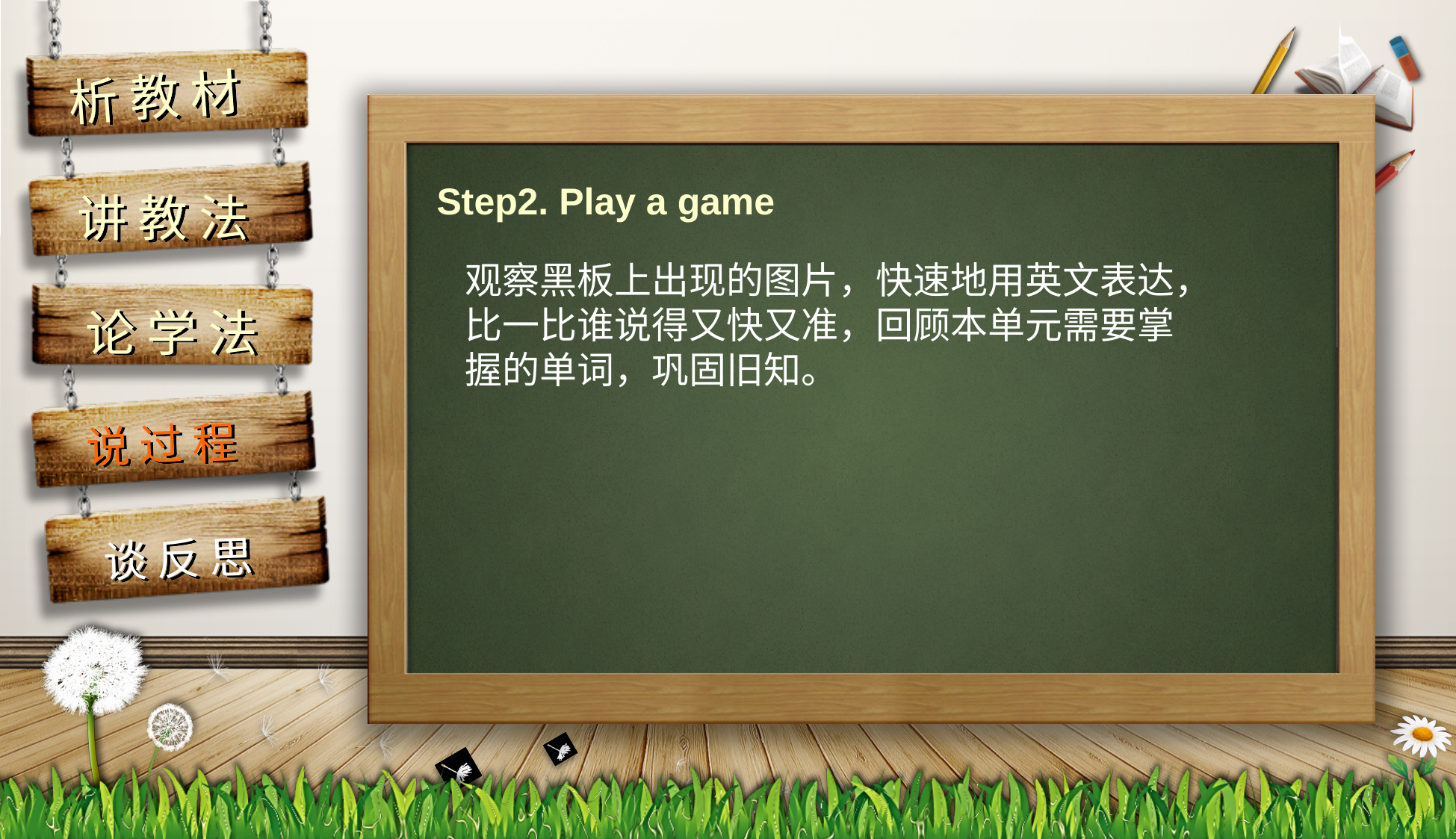

Step2. Play a game
观察黑板上出现的图片，快速地用英文表达，比一比谁说得又快又准，回顾本单元需要掌握的单词，巩固旧知。